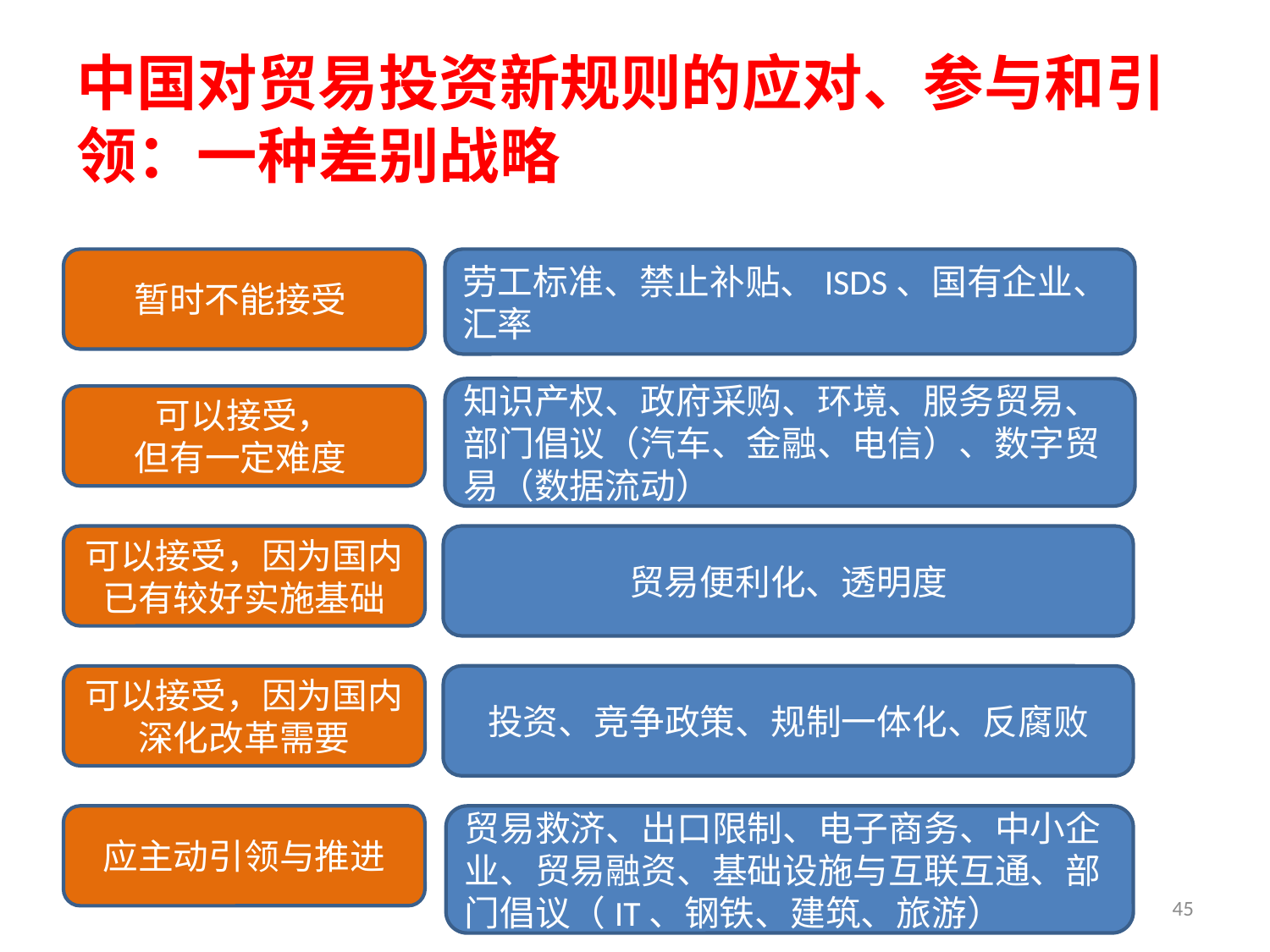

# 中国对贸易投资新规则的应对、参与和引领：一种差别战略
暂时不能接受
劳工标准、禁止补贴、ISDS、国有企业、汇率
知识产权、政府采购、环境、服务贸易、部门倡议（汽车、金融、电信）、数字贸易（数据流动）
可以接受，
但有一定难度
可以接受，因为国内已有较好实施基础
贸易便利化、透明度
可以接受，因为国内深化改革需要
投资、竞争政策、规制一体化、反腐败
贸易救济、出口限制、电子商务、中小企业、贸易融资、基础设施与互联互通、部门倡议（IT、钢铁、建筑、旅游）
应主动引领与推进
45